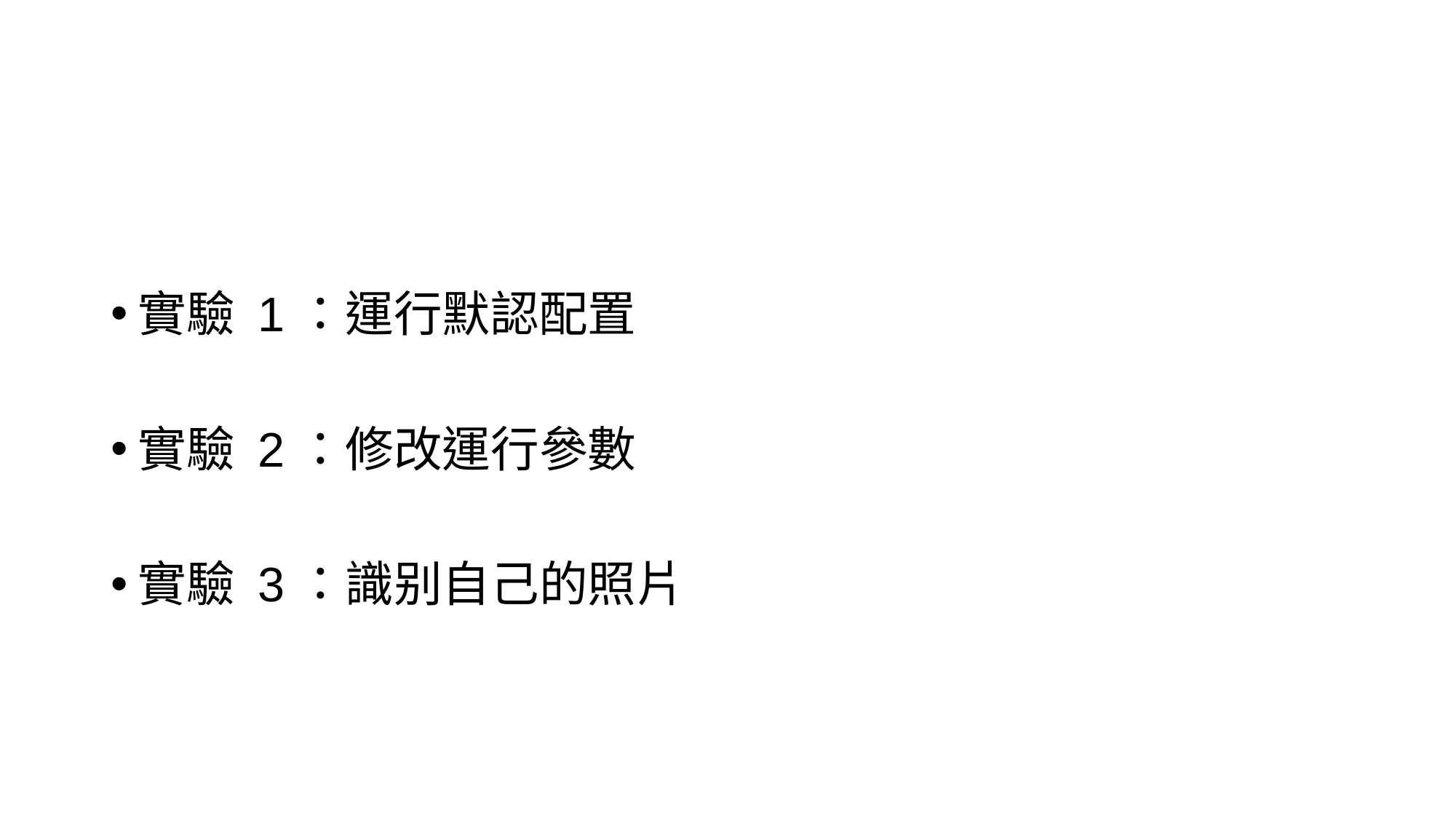

#

實驗 1：運行默認配置

實驗 2：修改運行參數

實驗 3：識别自己的照片